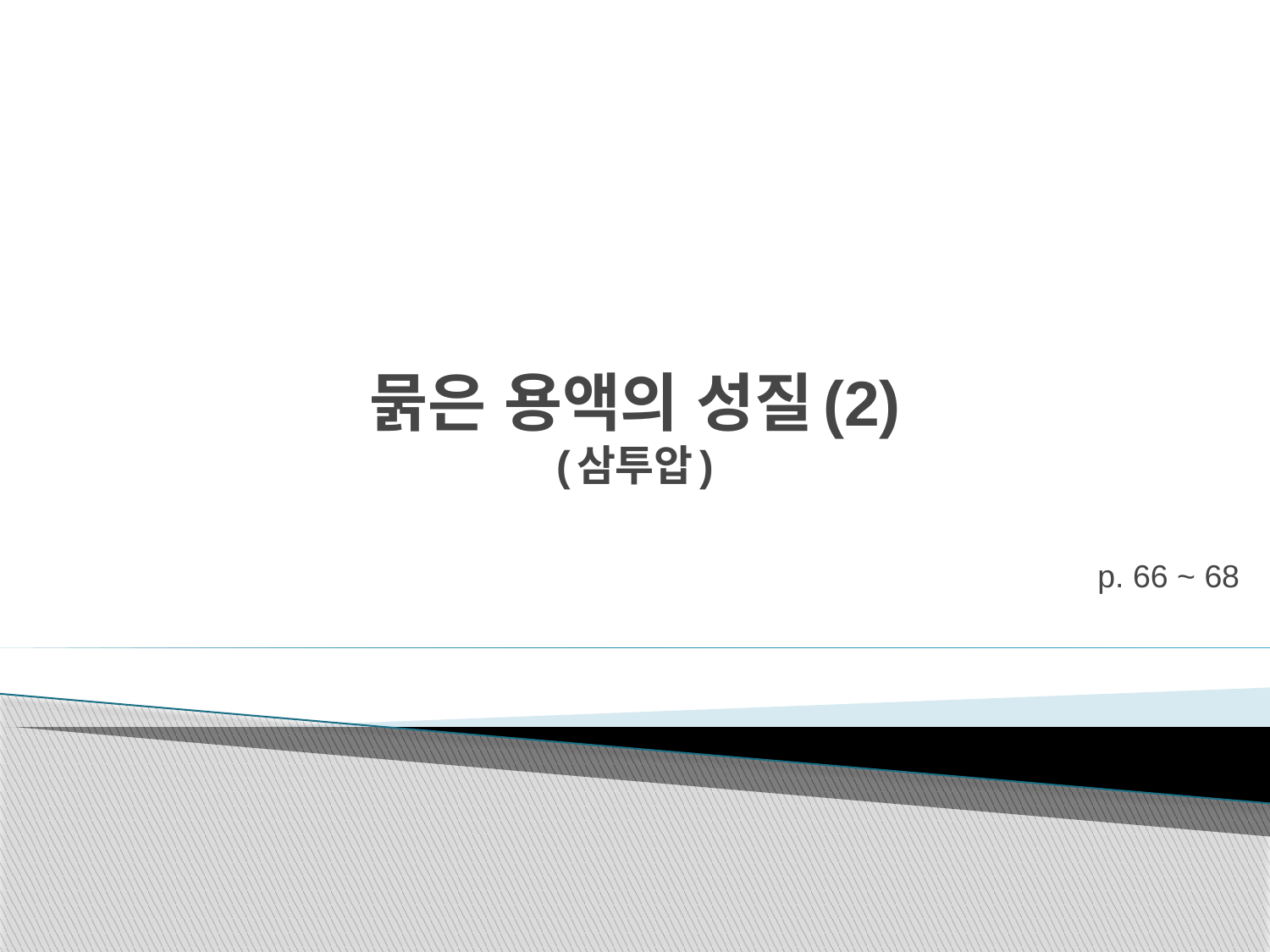

# 묽은 용액의 성질(2) (삼투압)
p. 66 ~ 68